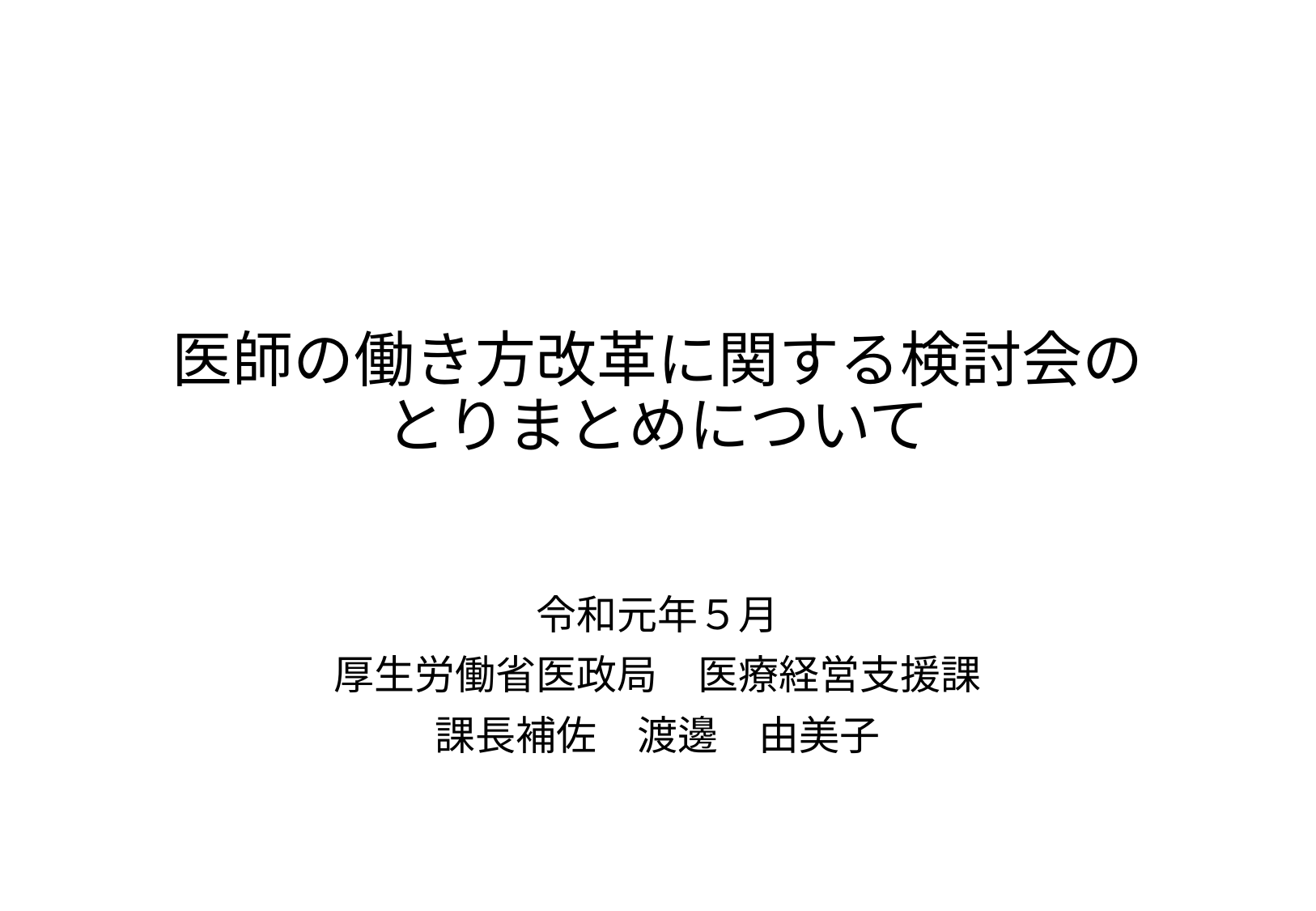

# 医師の働き方改革に関する検討会の とりまとめについて
令和元年５月
厚生労働省医政局　医療経営支援課
課長補佐　渡邊　由美子